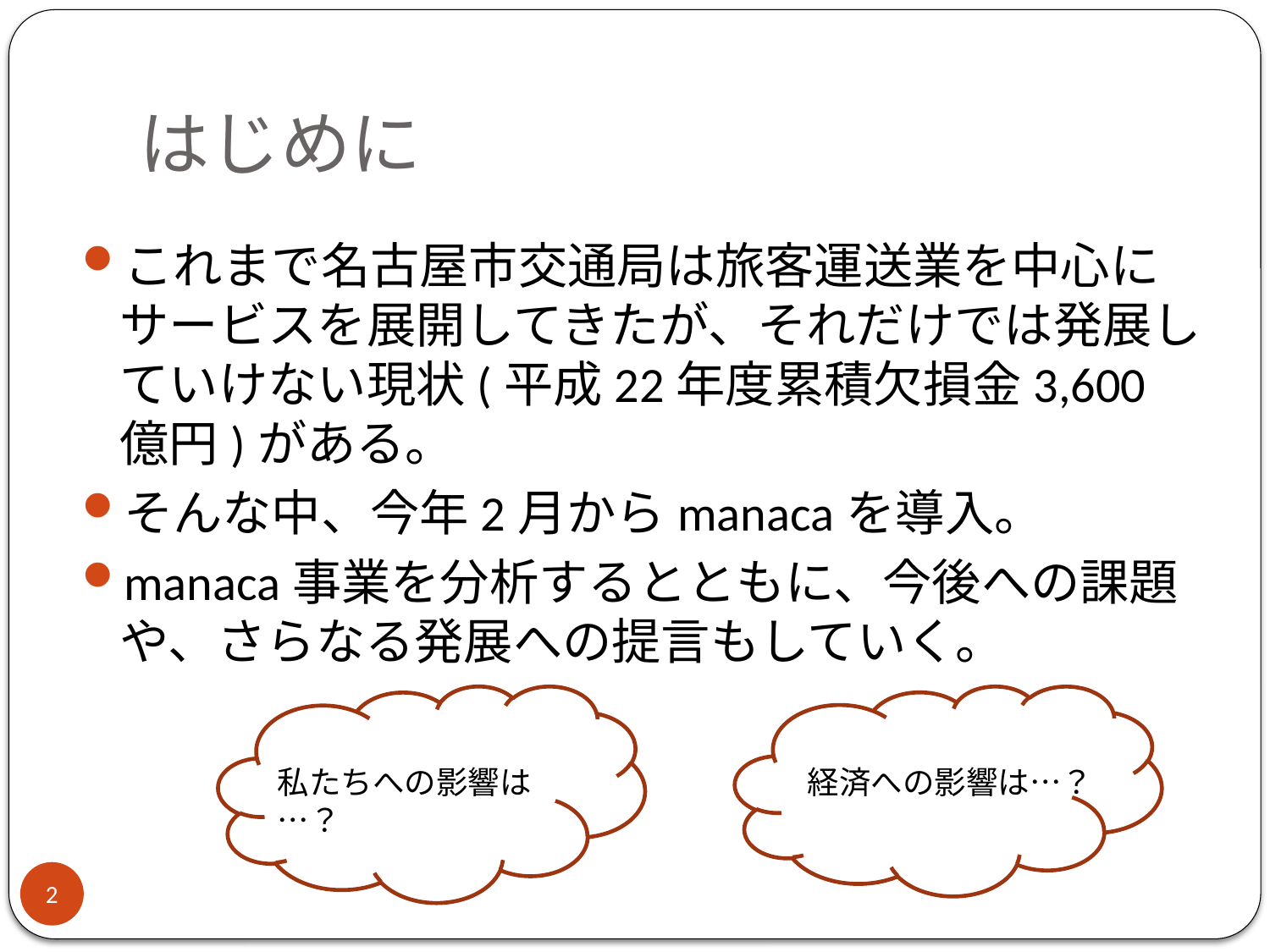

# はじめに
これまで名古屋市交通局は旅客運送業を中心にサービスを展開してきたが、それだけでは発展していけない現状(平成22年度累積欠損金3,600億円)がある。
そんな中、今年2月からmanacaを導入。
manaca事業を分析するとともに、今後への課題や、さらなる発展への提言もしていく。

私たちへの影響は…？

経済への影響は…？
2